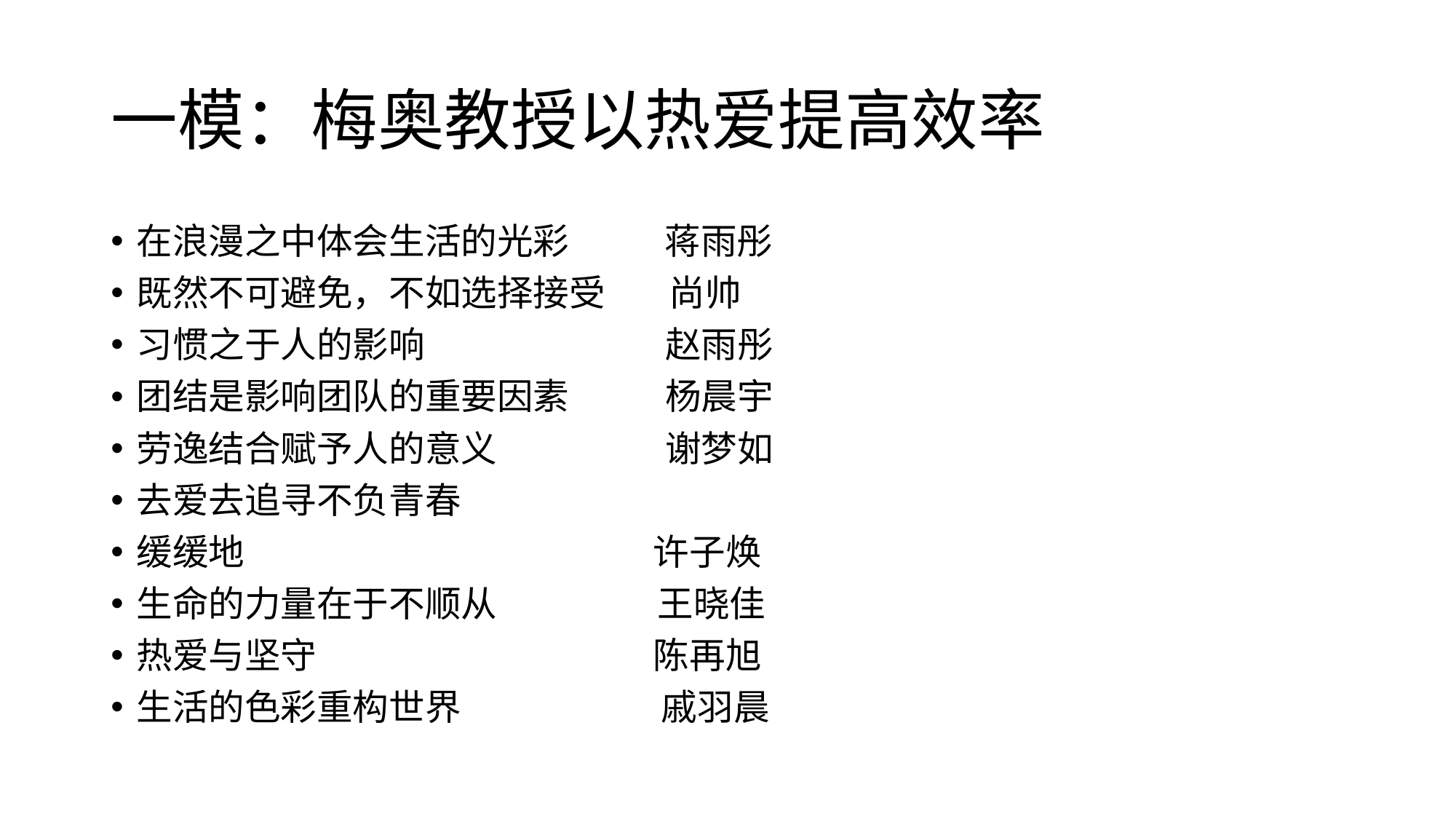

# 一模：梅奥教授以热爱提高效率
在浪漫之中体会生活的光彩            蒋雨彤
既然不可避免，不如选择接受        尚帅
习惯之于人的影响                              赵雨彤
团结是影响团队的重要因素            杨晨宇
劳逸结合赋予人的意义                     谢梦如
去爱去追寻不负青春
缓缓地                                                   许子焕
生命的力量在于不顺从                    王晓佳
热爱与坚守                                          陈再旭
生活的色彩重构世界                         戚羽晨